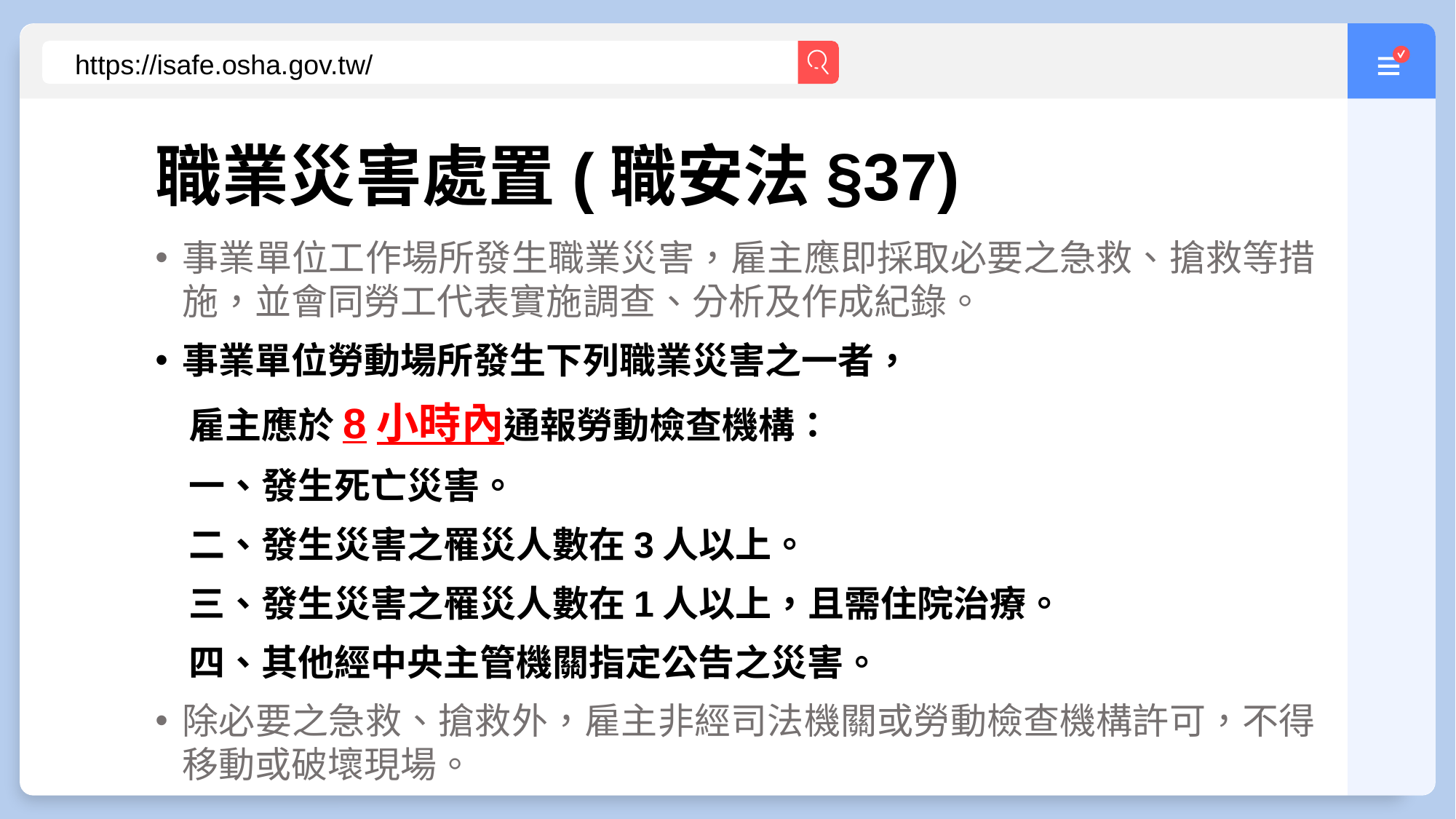

https://isafe.osha.gov.tw/
職業災害處置(職安法§37)
事業單位工作場所發生職業災害，雇主應即採取必要之急救、搶救等措施，並會同勞工代表實施調查、分析及作成紀錄。
事業單位勞動場所發生下列職業災害之一者，
   雇主應於8小時內通報勞動檢查機構：
   一、發生死亡災害。
   二、發生災害之罹災人數在3人以上。
   三、發生災害之罹災人數在1人以上，且需住院治療。
   四、其他經中央主管機關指定公告之災害。
除必要之急救、搶救外，雇主非經司法機關或勞動檢查機構許可，不得移動或破壞現場。